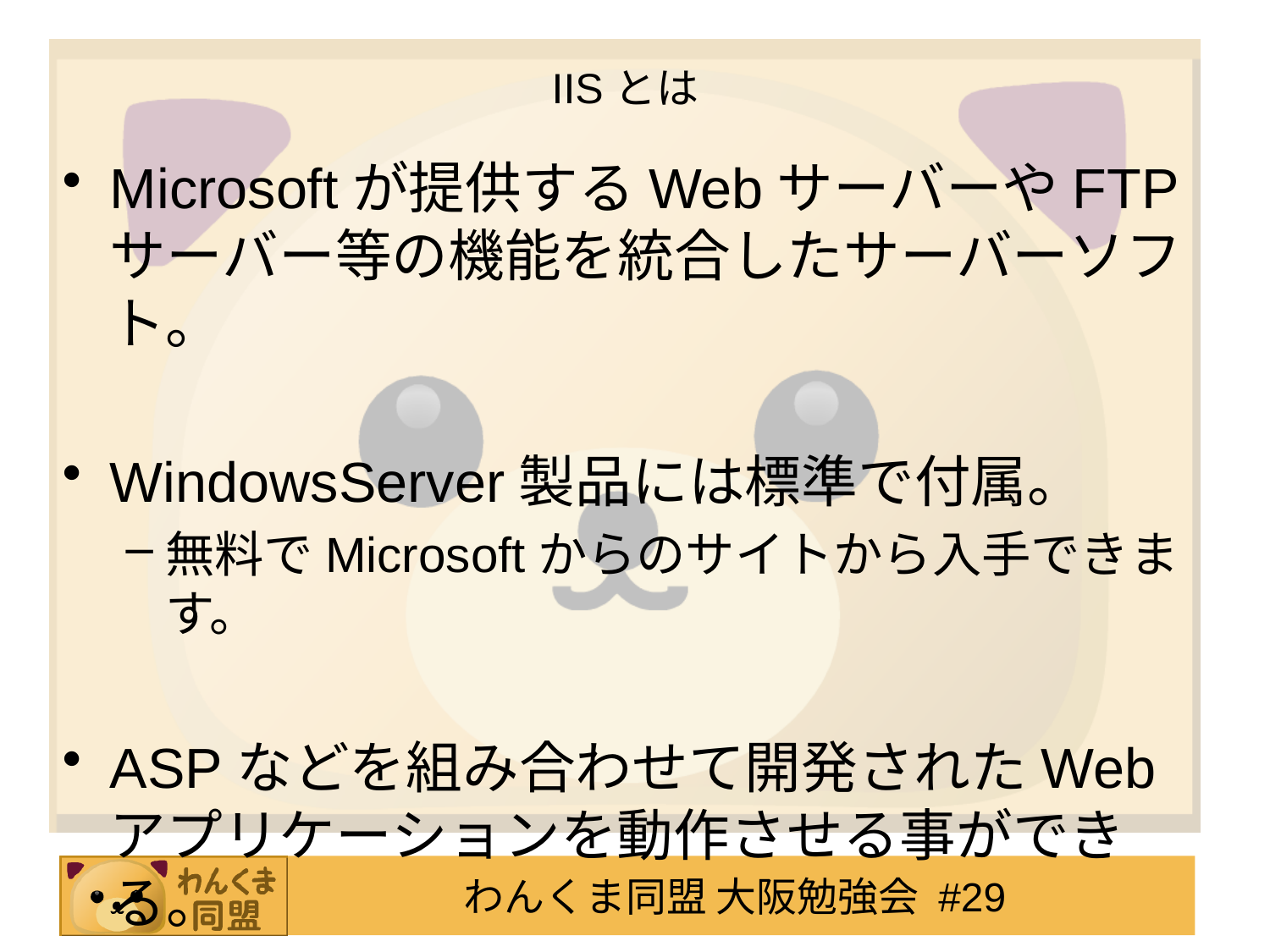

# IISとは
Microsoftが提供するWebサーバーやFTPサーバー等の機能を統合したサーバーソフト。

WindowsServer製品には標準で付属。
無料でMicrosoftからのサイトから入手できます。

ASPなどを組み合わせて開発されたWebアプリケーションを動作させる事ができる。